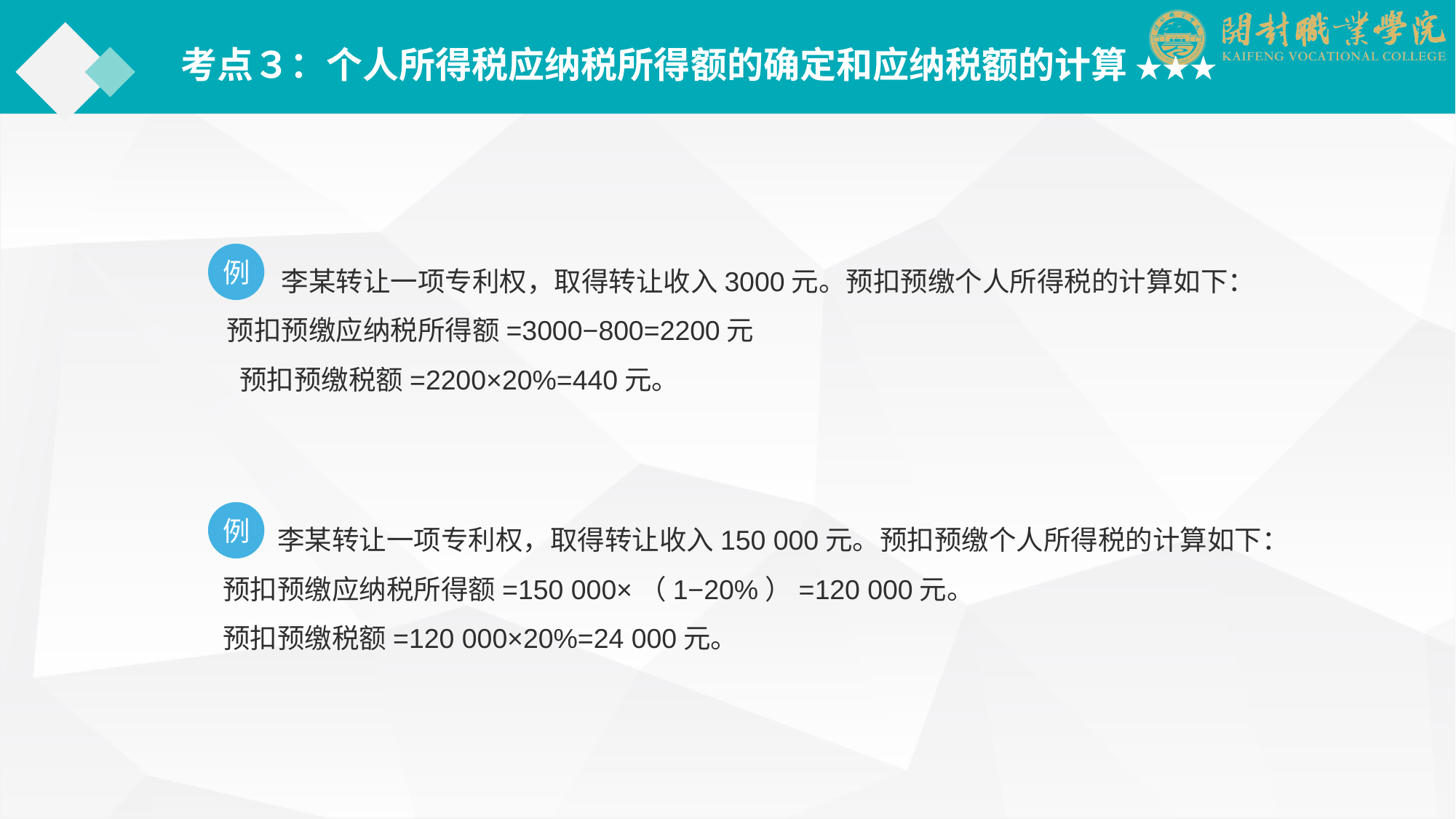

考点３：个人所得税应纳税所得额的确定和应纳税额的计算 ★★★
　　李某转让一项专利权，取得转让收入3000元。预扣预缴个人所得税的计算如下：
预扣预缴应纳税所得额=3000−800=2200元
 预扣预缴税额=2200×20%=440元。

例
　　李某转让一项专利权，取得转让收入150 000元。预扣预缴个人所得税的计算如下：
预扣预缴应纳税所得额=150 000×（1−20%）=120 000元。
预扣预缴税额=120 000×20%=24 000元。

例